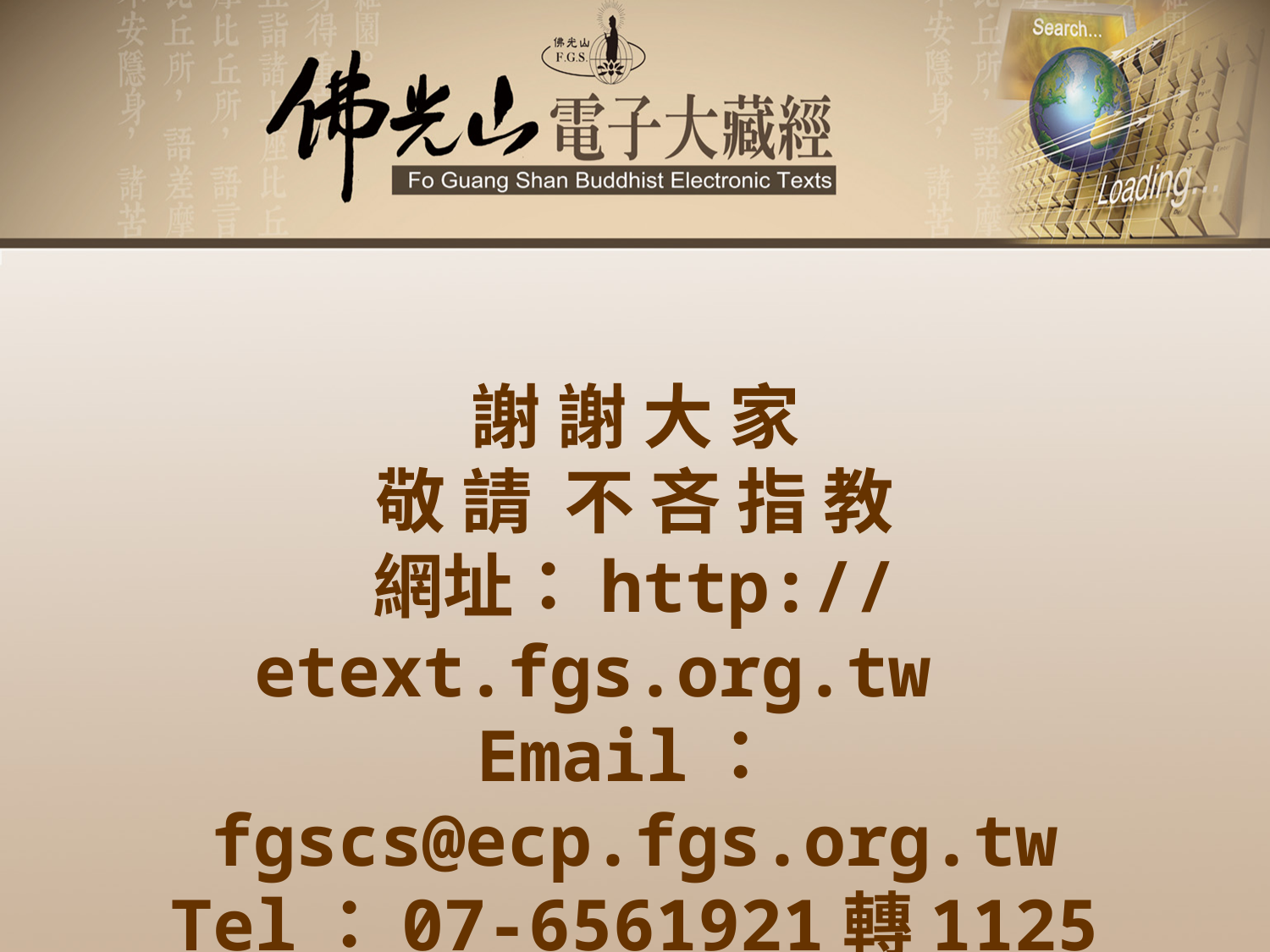

謝 謝 大 家
敬 請  不 吝 指 教
網址：http://etext.fgs.org.tw
Email：fgscs@ecp.fgs.org.tw
Tel：07-6561921轉1125